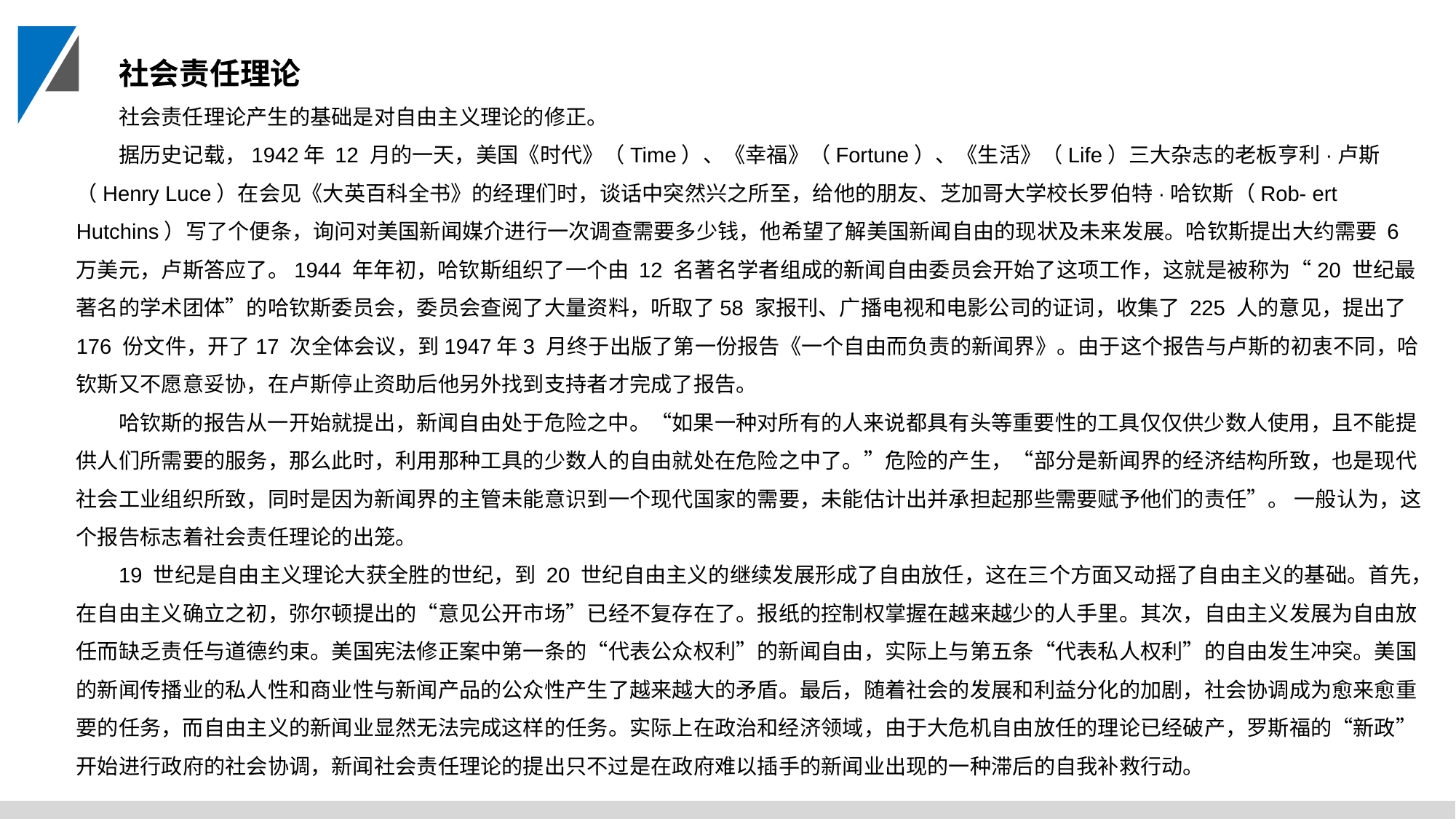

社会责任理论
社会责任理论产生的基础是对自由主义理论的修正。
据历史记载，1942年 12 月的一天，美国《时代》（Time）、《幸福》（Fortune）、《生活》（Life）三大杂志的老板亨利·卢斯（Henry Luce）在会见《大英百科全书》的经理们时，谈话中突然兴之所至，给他的朋友、芝加哥大学校长罗伯特·哈钦斯（Rob- ert Hutchins）写了个便条，询问对美国新闻媒介进行一次调查需要多少钱，他希望了解美国新闻自由的现状及未来发展。哈钦斯提出大约需要 6 万美元，卢斯答应了。1944 年年初，哈钦斯组织了一个由 12 名著名学者组成的新闻自由委员会开始了这项工作，这就是被称为“20 世纪最著名的学术团体”的哈钦斯委员会，委员会查阅了大量资料，听取了58 家报刊、广播电视和电影公司的证词，收集了 225 人的意见，提出了176 份文件，开了17 次全体会议，到1947年3 月终于出版了第一份报告《一个自由而负责的新闻界》。由于这个报告与卢斯的初衷不同，哈钦斯又不愿意妥协，在卢斯停止资助后他另外找到支持者才完成了报告。
哈钦斯的报告从一开始就提出，新闻自由处于危险之中。“如果一种对所有的人来说都具有头等重要性的工具仅仅供少数人使用，且不能提供人们所需要的服务，那么此时，利用那种工具的少数人的自由就处在危险之中了。”危险的产生，“部分是新闻界的经济结构所致，也是现代社会工业组织所致，同时是因为新闻界的主管未能意识到一个现代国家的需要，未能估计出并承担起那些需要赋予他们的责任”。 一般认为，这个报告标志着社会责任理论的出笼。
19 世纪是自由主义理论大获全胜的世纪，到 20 世纪自由主义的继续发展形成了自由放任，这在三个方面又动摇了自由主义的基础。首先，在自由主义确立之初，弥尔顿提出的“意见公开市场”已经不复存在了。报纸的控制权掌握在越来越少的人手里。其次，自由主义发展为自由放任而缺乏责任与道德约束。美国宪法修正案中第一条的“代表公众权利”的新闻自由，实际上与第五条“代表私人权利”的自由发生冲突。美国的新闻传播业的私人性和商业性与新闻产品的公众性产生了越来越大的矛盾。最后，随着社会的发展和利益分化的加剧，社会协调成为愈来愈重要的任务，而自由主义的新闻业显然无法完成这样的任务。实际上在政治和经济领域，由于大危机自由放任的理论已经破产，罗斯福的“新政”开始进行政府的社会协调，新闻社会责任理论的提出只不过是在政府难以插手的新闻业出现的一种滞后的自我补救行动。